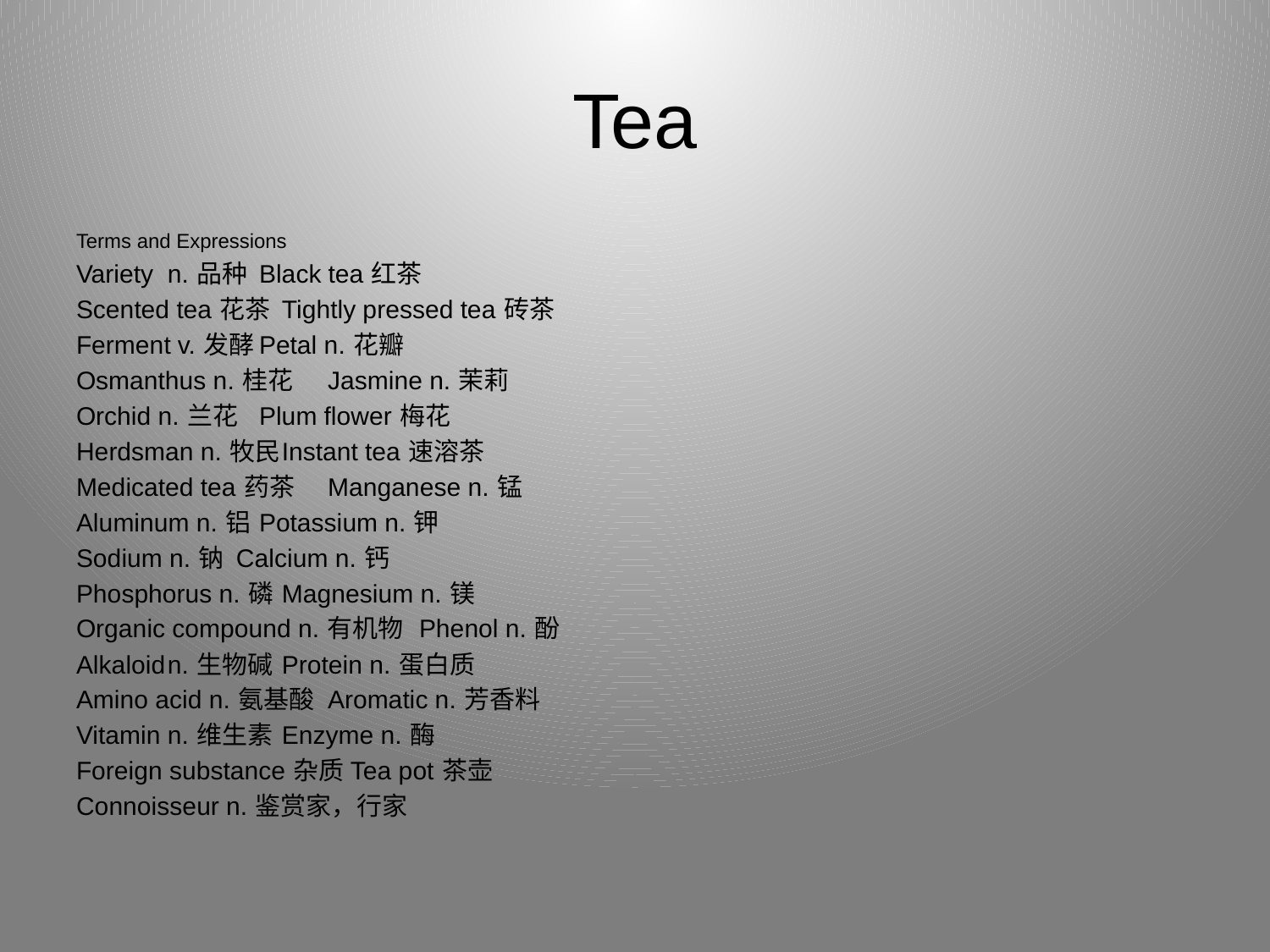

# Tea
Terms and Expressions
Variety	n. 品种			Black tea 红茶
Scented tea 花茶			Tightly pressed tea 砖茶
Ferment v. 发酵			Petal n. 花瓣
Osmanthus n. 桂花 		Jasmine n. 茉莉
Orchid n. 兰花			Plum flower 梅花
Herdsman n. 牧民		Instant tea 速溶茶
Medicated tea 药茶		Manganese n. 锰
Aluminum n. 铝			Potassium n. 钾
Sodium n. 钠			Calcium n. 钙
Phosphorus n. 磷 		Magnesium n. 镁
Organic compound n. 有机物	Phenol n. 酚
Alkaloid	n. 生物碱		Protein n. 蛋白质
Amino acid n. 氨基酸		Aromatic n. 芳香料
Vitamin	n. 维生素		Enzyme n. 酶
Foreign substance 杂质		Tea pot 茶壶
Connoisseur n. 鉴赏家，行家